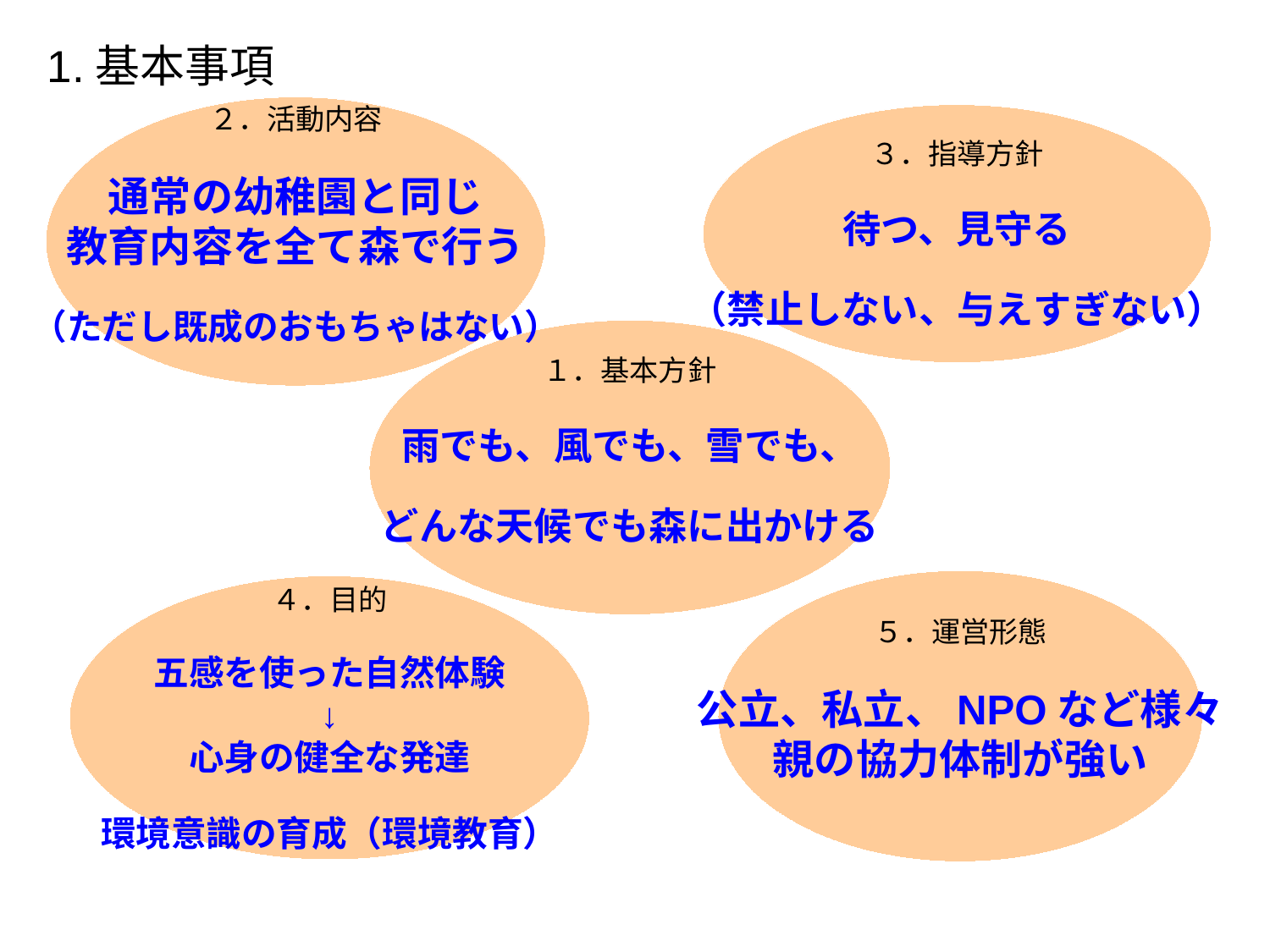

1.基本事項
２．活動内容

通常の幼稚園と同じ
教育内容を全て森で行う

（ただし既成のおもちゃはない）

３．指導方針

待つ、見守る

（禁止しない、与えすぎない）
１．基本方針

雨でも、風でも、雪でも、

どんな天候でも森に出かける

５．運営形態

公立、私立、NPOなど様々
親の協力体制が強い

４．目的

五感を使った自然体験
↓
心身の健全な発達

環境意識の育成（環境教育）